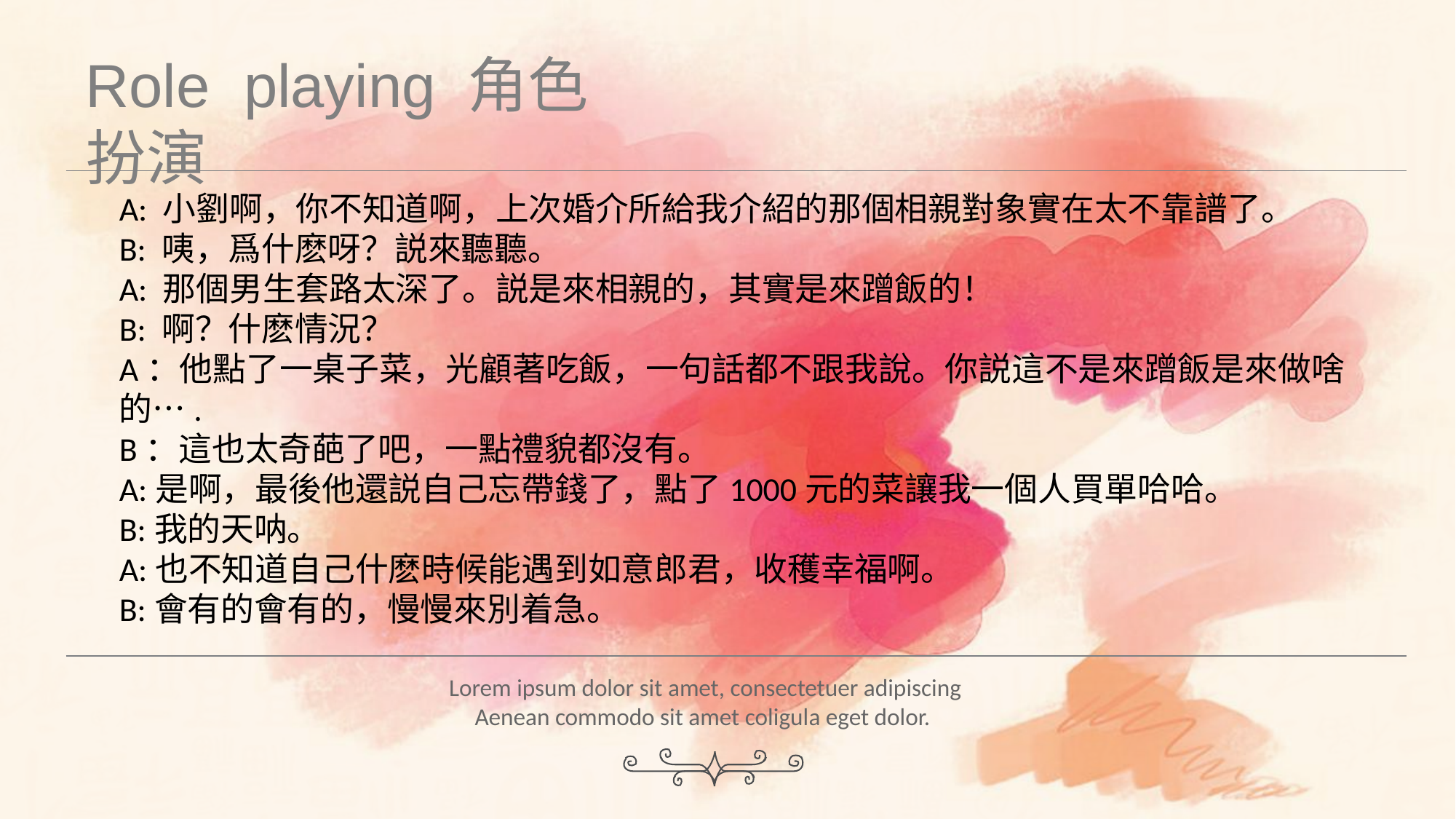

Role  playing 角色扮演
A: 小劉啊，你不知道啊，上次婚介所給我介紹的那個相親對象實在太不靠譜了。
B: 咦，爲什麽呀？説來聽聽。
A: 那個男生套路太深了。説是來相親的，其實是來蹭飯的！
B: 啊？什麽情況？
A：他點了一桌子菜，光顧著吃飯，一句話都不跟我說。你説這不是來蹭飯是來做啥的….
B：這也太奇葩了吧，一點禮貌都沒有。
A:是啊，最後他還説自己忘帶錢了，點了1000元的菜讓我一個人買單哈哈。
B:我的天呐。
A:也不知道自己什麽時候能遇到如意郎君，收穫幸福啊。
B:會有的會有的，慢慢來別着急。
Lorem ipsum dolor sit amet, consectetuer adipiscing
Aenean commodo sit amet coligula eget dolor.